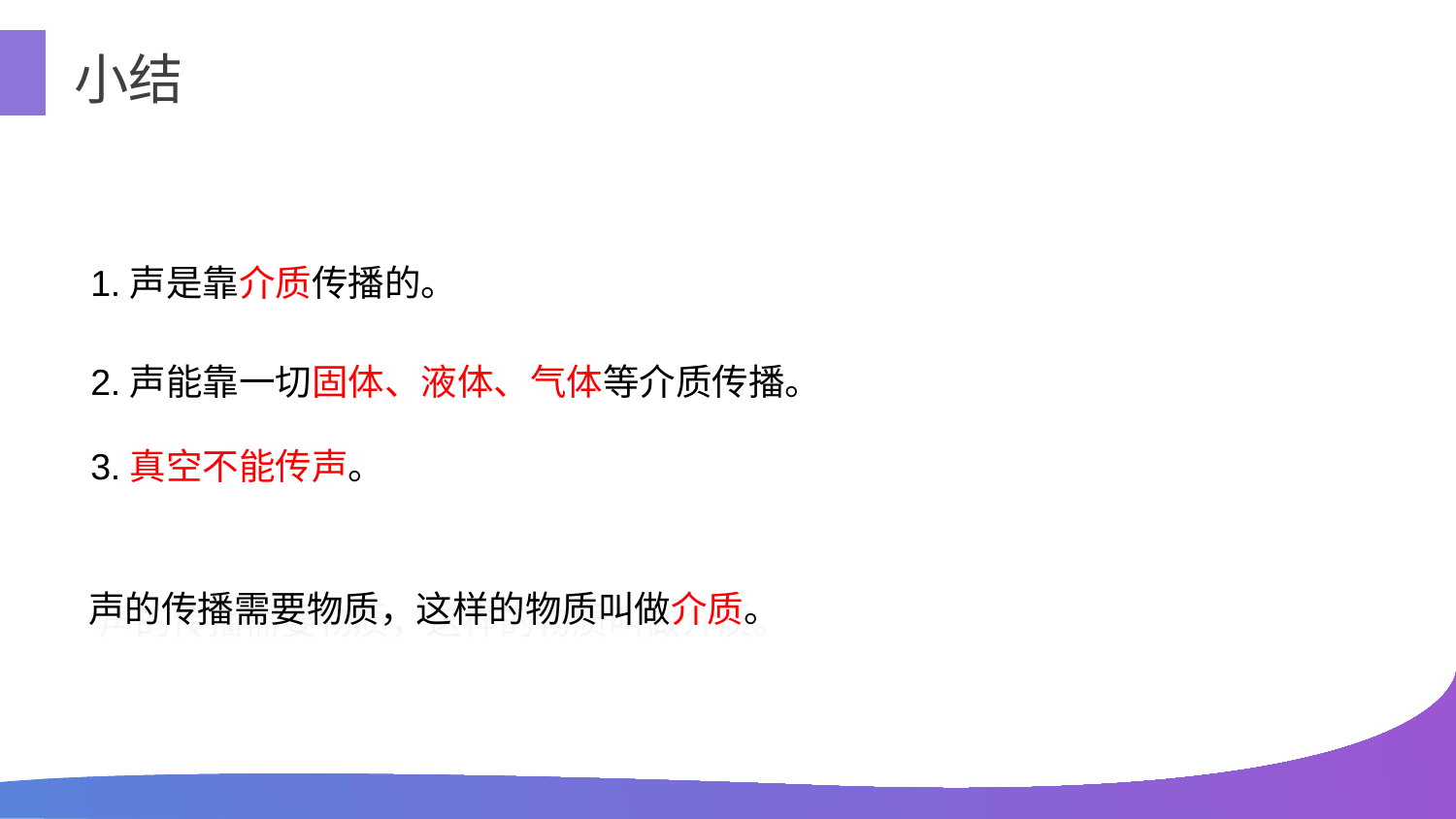

小结
1.声是靠介质传播的。
2.声能靠一切固体、液体、气体等介质传播。
3.真空不能传声。
声的传播需要物质，这样的物质叫做介质。